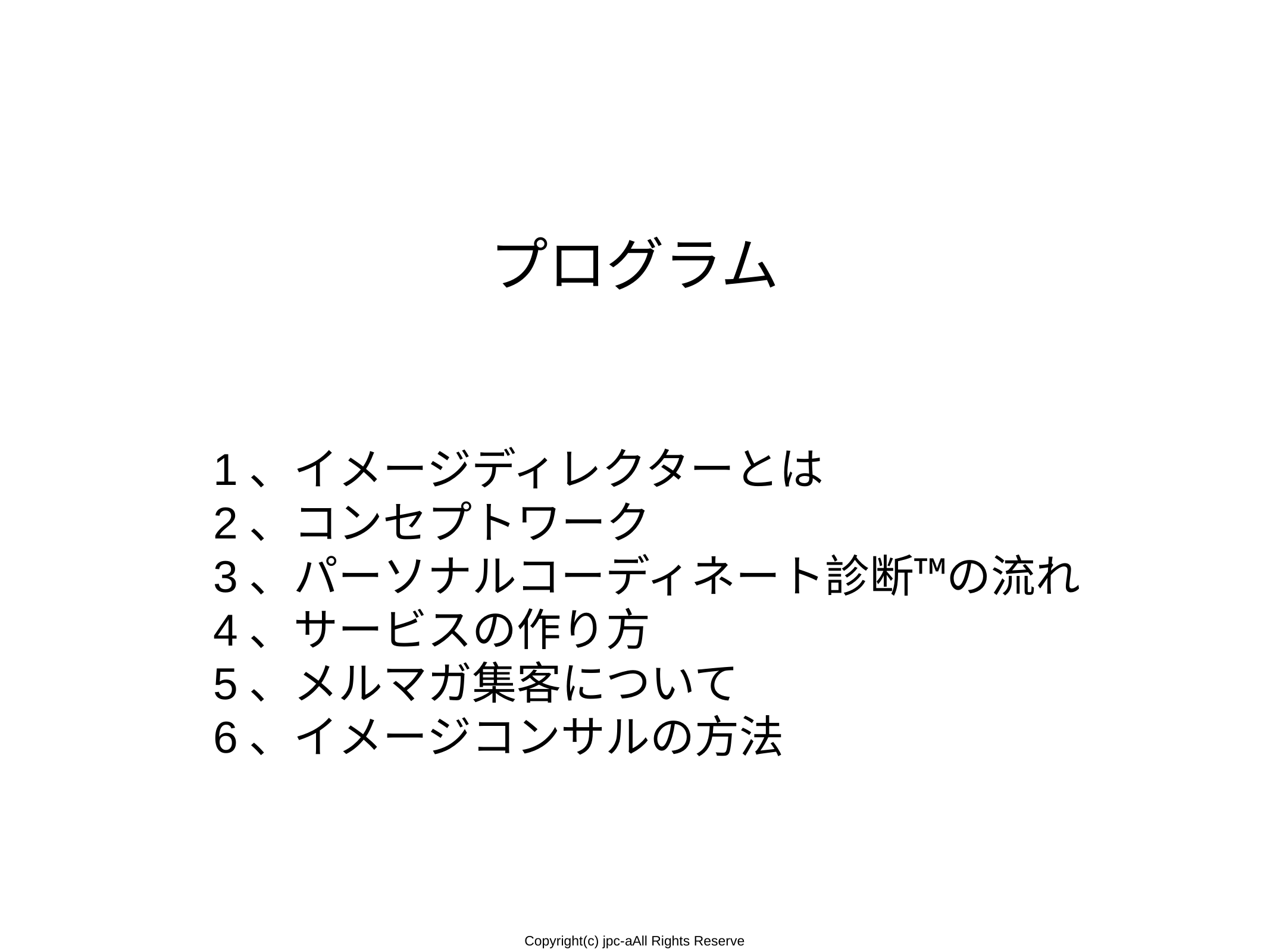

プログラム
1、イメージディレクターとは
2、コンセプトワーク
3、パーソナルコーディネート診断™の流れ
4、サービスの作り方
5、メルマガ集客について
6、イメージコンサルの方法
1